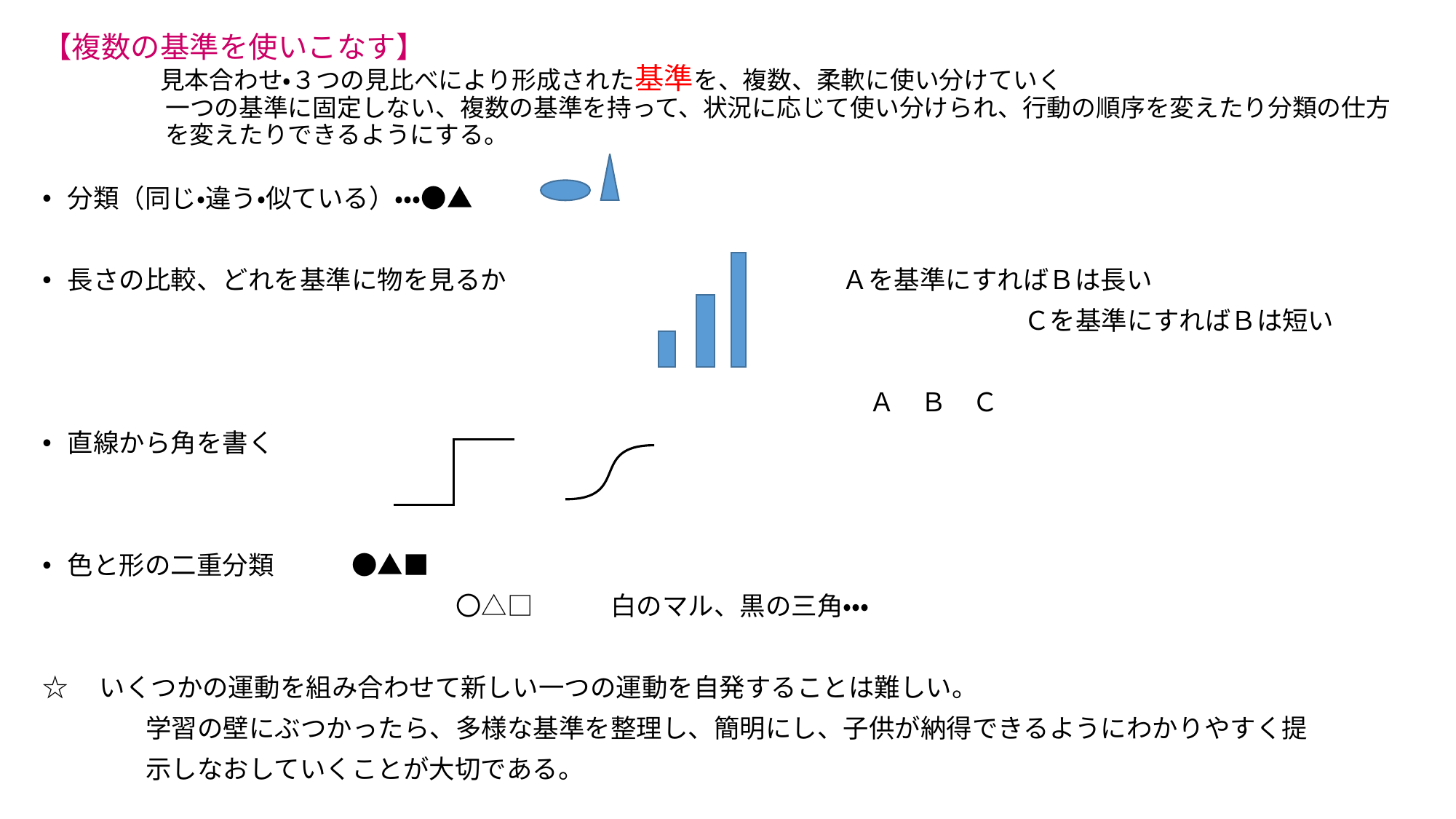

# 【複数の基準を使いこなす】 　　　　見本合わせ・３つの見比べにより形成された基準を、複数、柔軟に使い分けていく 　　　　　一つの基準に固定しない、複数の基準を持って、状況に応じて使い分けられ、行動の順序を変えたり分類の仕方　 　　　　　を変えたりできるようにする。

分類（同じ・違う・似ている）・・・●▲

長さの比較、どれを基準に物を見るか　　　　　　　　　　　　　Ａを基準にすればＢは長い
　　　　　　　　　　　　　　　　　　　　　　　　　　　　　　　　　　　　　　Ｃを基準にすればＢは短い

　　　　　　　　　　　　　　　　　　　　　　　　　　　　　　　　Ａ　Ｂ　Ｃ
直線から角を書く

色と形の二重分類　　　●▲■
　　　　　　　　　　　　　　　　〇△□　　　白のマル、黒の三角・・・

☆　いくつかの運動を組み合わせて新しい一つの運動を自発することは難しい。
　　　　学習の壁にぶつかったら、多様な基準を整理し、簡明にし、子供が納得できるようにわかりやすく提
　　　　示しなおしていくことが大切である。